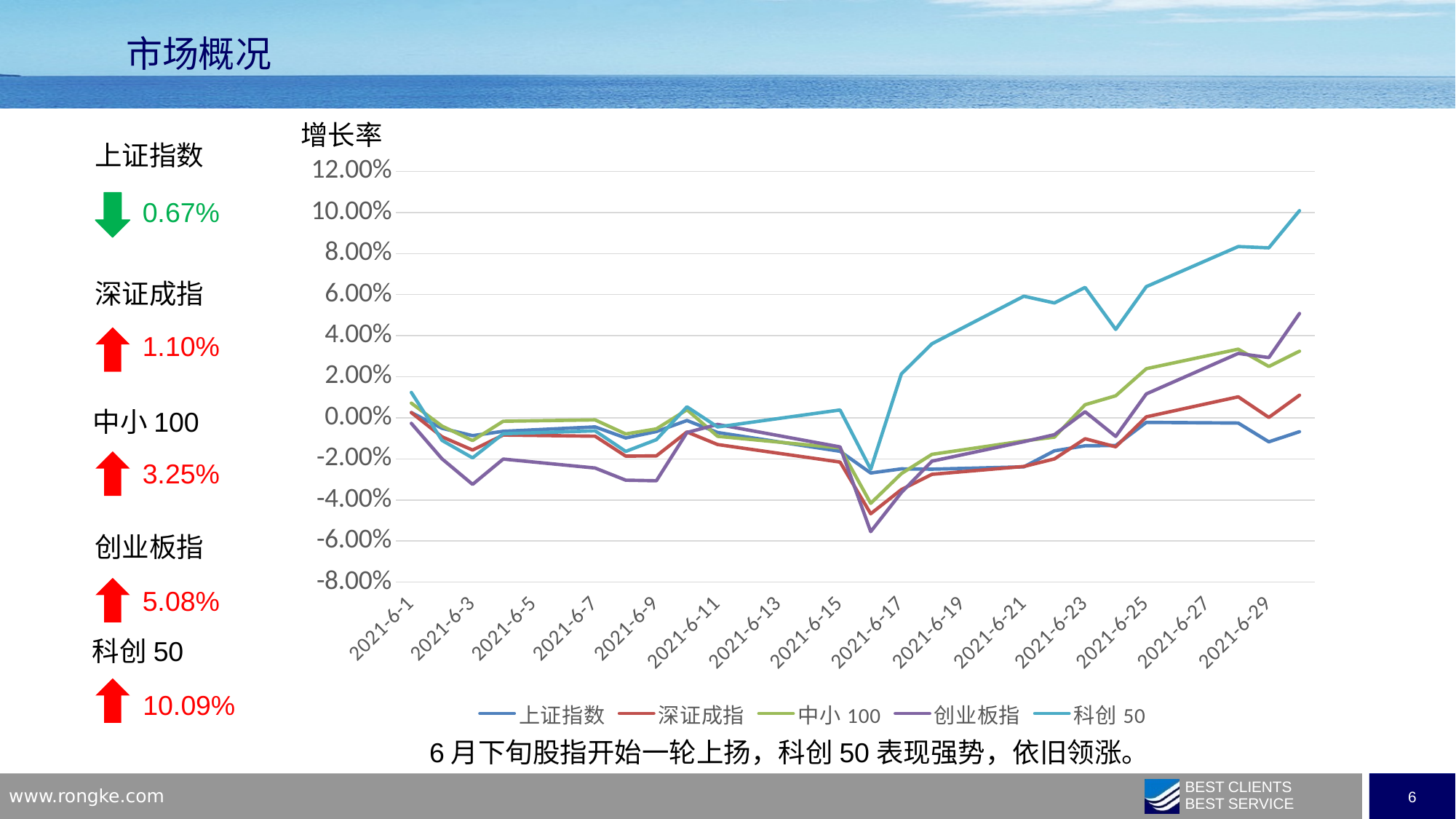

市场概况
增长率
上证指数

### Chart

| Category | 上证指数 | 深证成指 | 中小100 | 创业板指 | 科创50 |
|---|---|---|---|---|---|
| 44348 | 0.002555 | 0.002561 | 0.007179 | -0.00269 | 0.01239 |
| 44349 | -0.00507 | -0.00923 | -0.004 | -0.01996 | -0.01097 |
| 44350 | -0.00865 | -0.01569 | -0.01107 | -0.03242 | -0.0195 |
| 44351 | -0.00654 | -0.00837 | -0.00164 | -0.02008 | -0.00773 |
| 44354 | -0.00441 | -0.00892 | -0.001 | -0.02443 | -0.00631 |
| 44355 | -0.00978 | -0.01863 | -0.00783 | -0.03037 | -0.01635 |
| 44356 | -0.00666 | -0.01854 | -0.00537 | -0.03066 | -0.01064 |
| 44357 | -0.00128 | -0.00685 | 0.003943 | -0.00712 | 0.005362 |
| 44358 | -0.00712 | -0.01301 | -0.00898 | -0.00319 | -0.00443 |
| 44362 | -0.0163 | -0.02154 | -0.01467 | -0.01417 | 0.003835 |
| 44363 | -0.02687 | -0.04671 | -0.04165 | -0.05541 | -0.02509 |
| 44364 | -0.02486 | -0.03494 | -0.02717 | -0.03641 | 0.02138 |
| 44365 | -0.025 | -0.02752 | -0.01779 | -0.02111 | 0.036067 |
| 44368 | -0.02387 | -0.02368 | -0.01125 | -0.01163 | 0.059236 |
| 44369 | -0.01606 | -0.02001 | -0.00937 | -0.00818 | 0.055934 |
| 44370 | -0.01362 | -0.01017 | 0.006401 | 0.002985 | 0.063516 |
| 44371 | -0.0135 | -0.01411 | 0.01074 | -0.00904 | 0.043073 |
| 44372 | -0.00219 | 0.000498 | 0.023931 | 0.011674 | 0.063896 |
| 44375 | -0.00252 | 0.010255 | 0.033438 | 0.031367 | 0.083395 |
| 44376 | -0.0117 | 0.000228 | 0.025027 | 0.029364 | 0.08277 |
| 44377 | -0.00672 | 0.011024 | 0.032463 | 0.050802 | 0.100888 |
0.67%

深证成指
1.10%

中小100
3.25%

创业板指

5.08%
科创50

10.09%
6月下旬股指开始一轮上扬，科创50表现强势，依旧领涨。